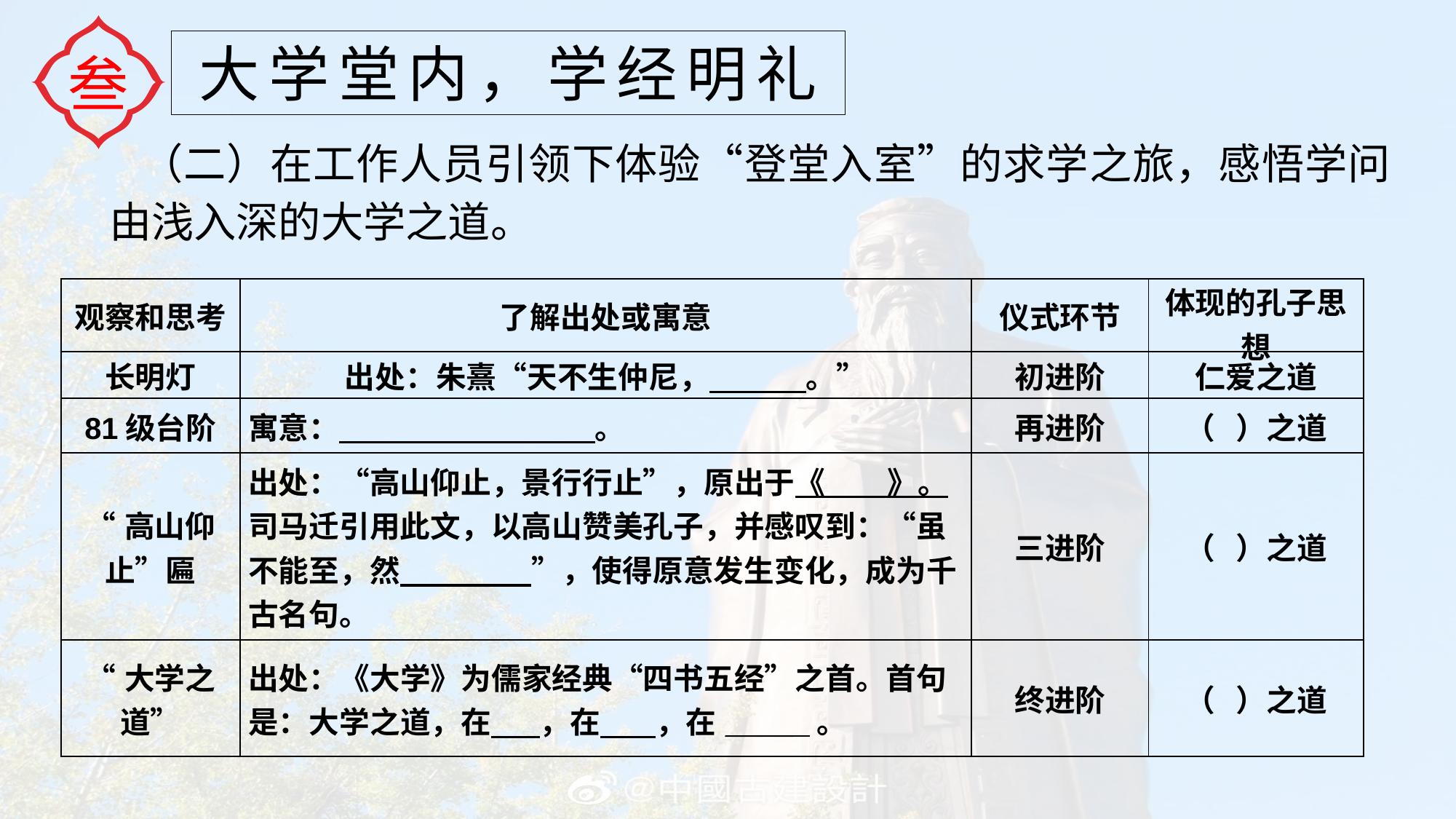

叁
大学堂内，学经明礼
（二）在工作人员引领下体验“登堂入室”的求学之旅，感悟学问由浅入深的大学之道。
| 观察和思考 | 了解出处或寓意 | 仪式环节 | 体现的孔子思想 |
| --- | --- | --- | --- |
| 长明灯 | 出处：朱熹“天不生仲尼， 。” | 初进阶 | 仁爱之道 |
| 81级台阶 | 寓意： 。 | 再进阶 | （ ）之道 |
| “高山仰止”匾 | 出处：“高山仰止，景行行止”，原出于《 》。司马迁引用此文，以高山赞美孔子，并感叹到：“虽不能至，然 ”，使得原意发生变化，成为千古名句。 | 三进阶 | （ ）之道 |
| “大学之道” | 出处：《大学》为儒家经典“四书五经”之首。首句是：大学之道，在 ，在 ，在\_\_\_\_ 。 | 终进阶 | （ ）之道 |